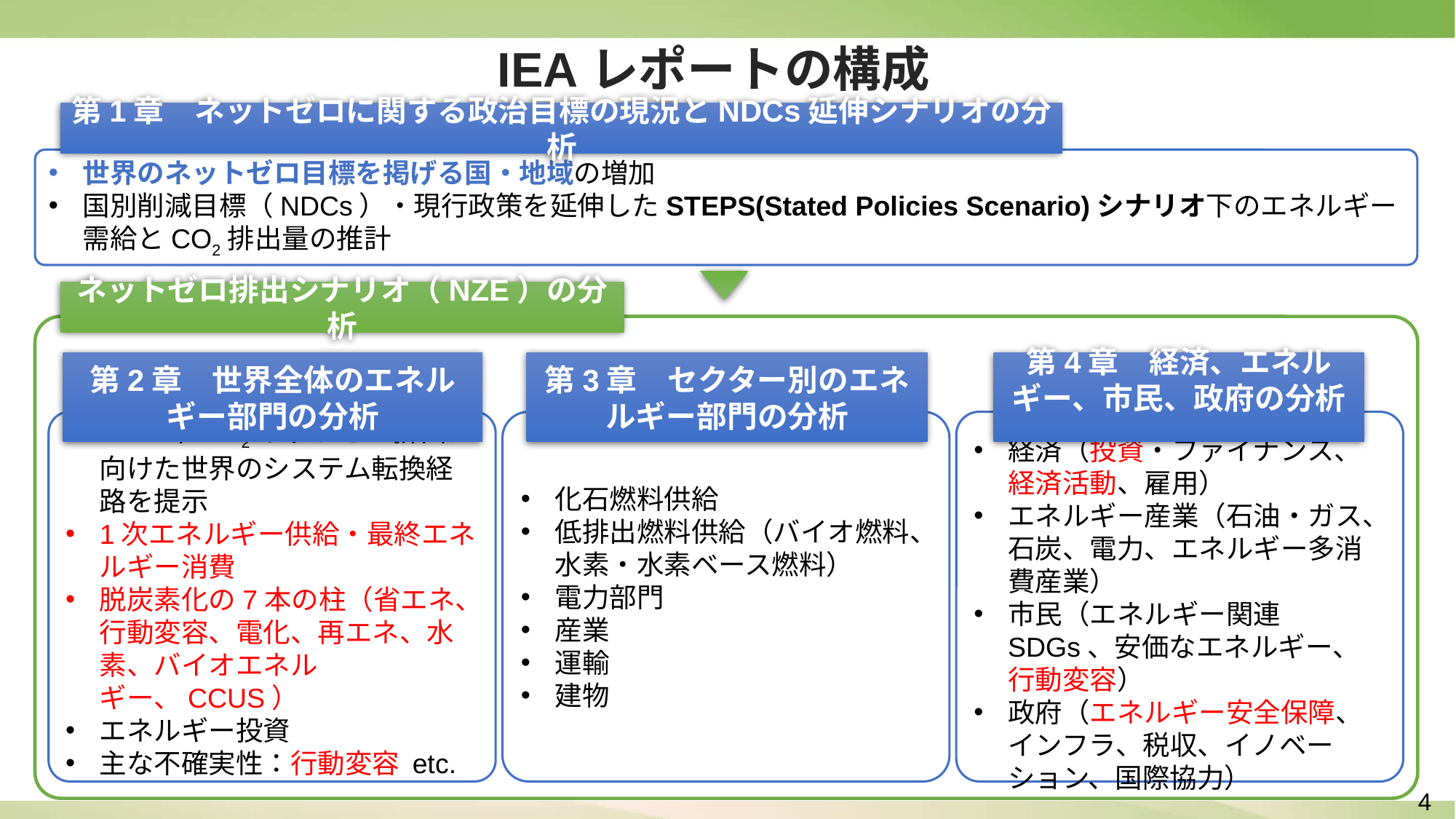

IEAレポートの構成
第1章　ネットゼロに関する政治目標の現況とNDCs延伸シナリオの分析
世界のネットゼロ目標を掲げる国・地域の増加
国別削減目標（NDCs）・現行政策を延伸したSTEPS(Stated Policies Scenario)シナリオ下のエネルギー需給とCO2排出量の推計

ネットゼロ排出シナリオ（NZE）の分析

第2章　世界全体のエネルギー部門の分析
第3章　セクター別のエネルギー部門の分析
第4章　経済、エネルギー、市民、政府の分析

2050年CO2ネットゼロ排出に向けた世界のシステム転換経路を提示
1次エネルギー供給・最終エネルギー消費
脱炭素化の7本の柱（省エネ、行動変容、電化、再エネ、水素、バイオエネルギー、CCUS）
エネルギー投資
主な不確実性：行動変容 etc.

化石燃料供給
低排出燃料供給（バイオ燃料、水素・水素ベース燃料）
電力部門
産業
運輸
建物

経済（投資・ファイナンス、経済活動、雇用）
エネルギー産業（石油・ガス、石炭、電力、エネルギー多消費産業）
市民（エネルギー関連SDGs、安価なエネルギー、行動変容）
政府（エネルギー安全保障、インフラ、税収、イノベーション、国際協力）
4